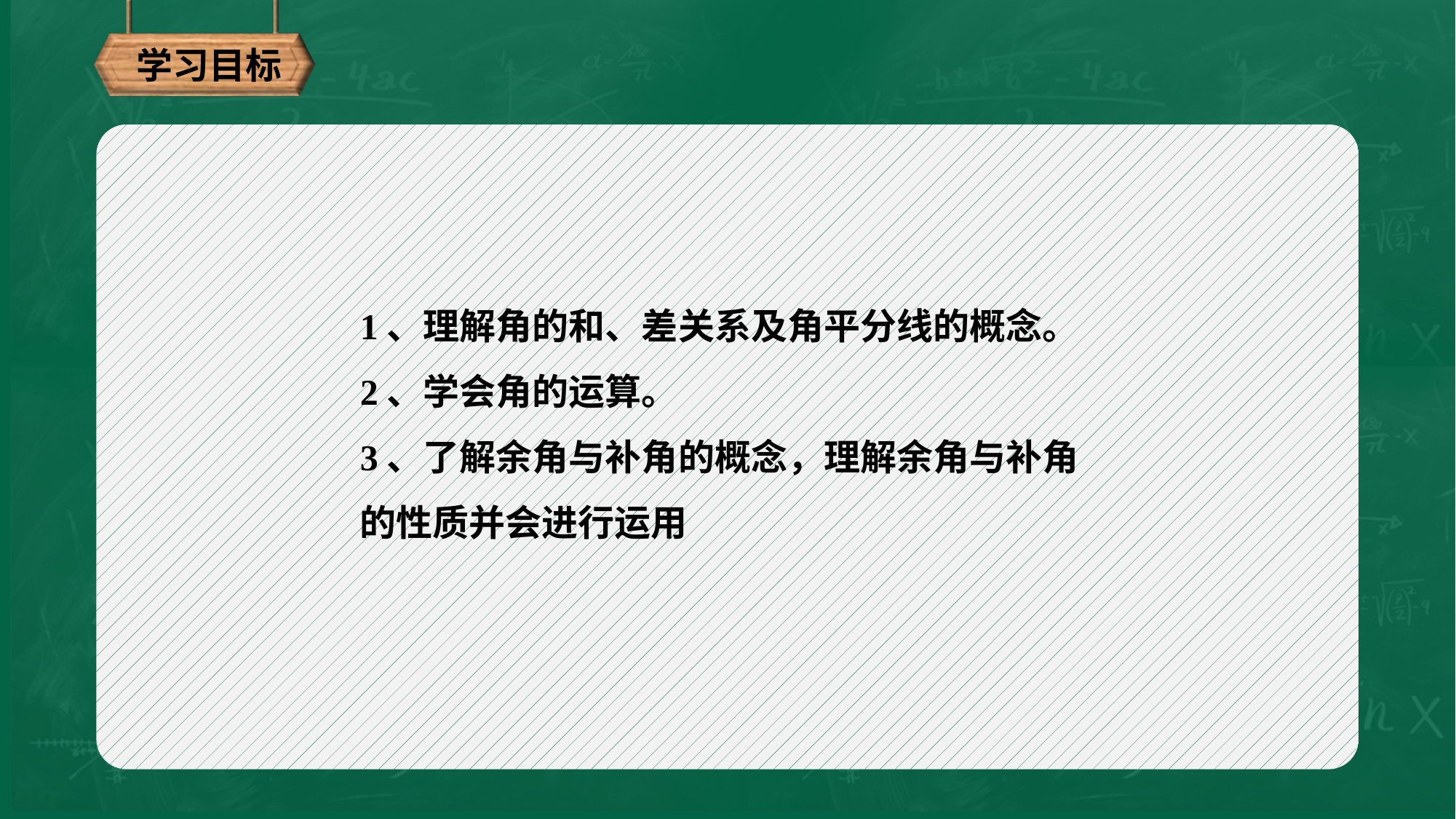

学习目标
1、理解角的和、差关系及角平分线的概念。
2、学会角的运算。
3、了解余角与补角的概念，理解余角与补角的性质并会进行运用